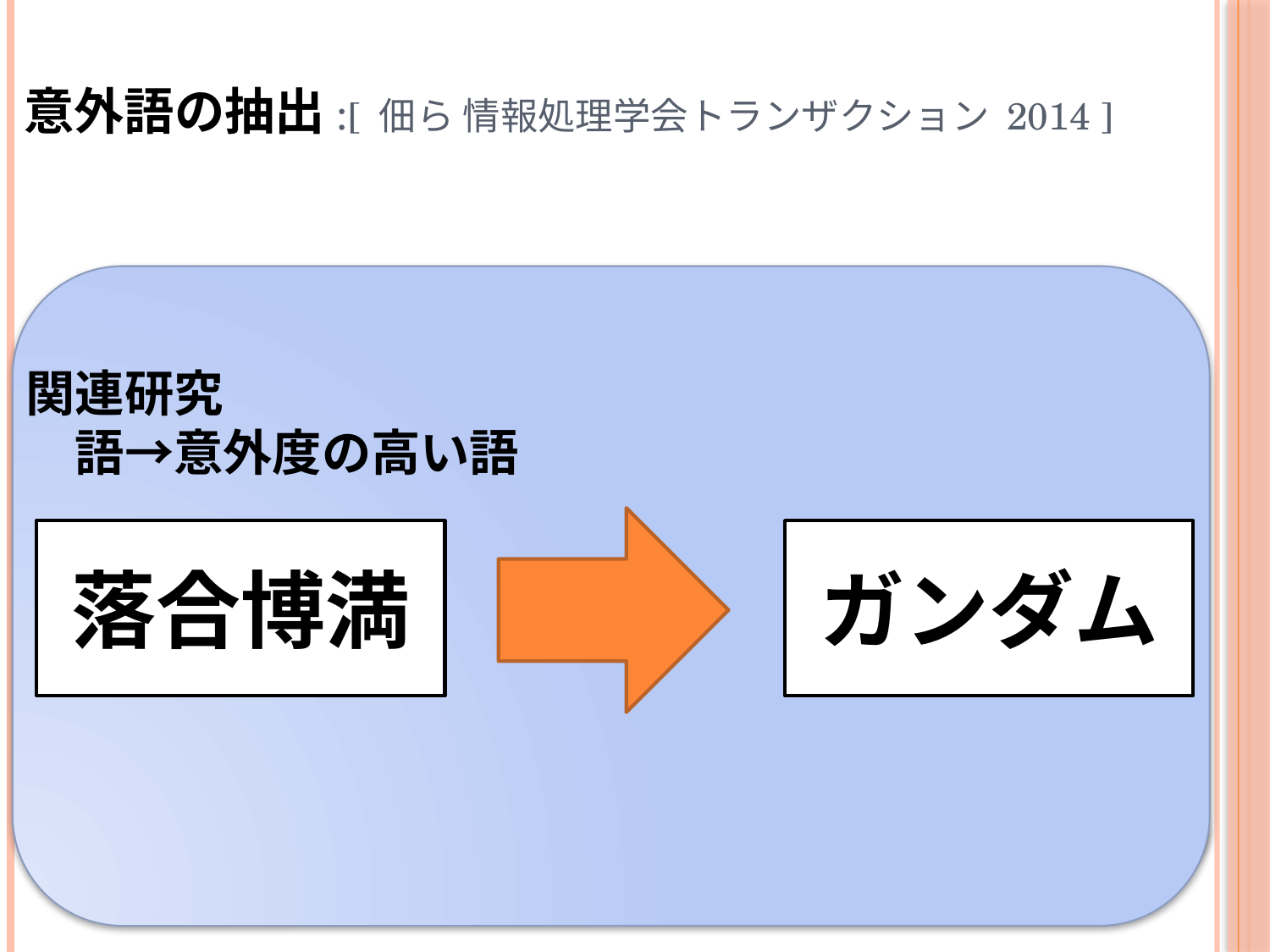

# 意外語の抽出:[ 佃ら 情報処理学会トランザクション 2014 ]

関連研究
　語→意外度の高い語

落合博満
ガンダム